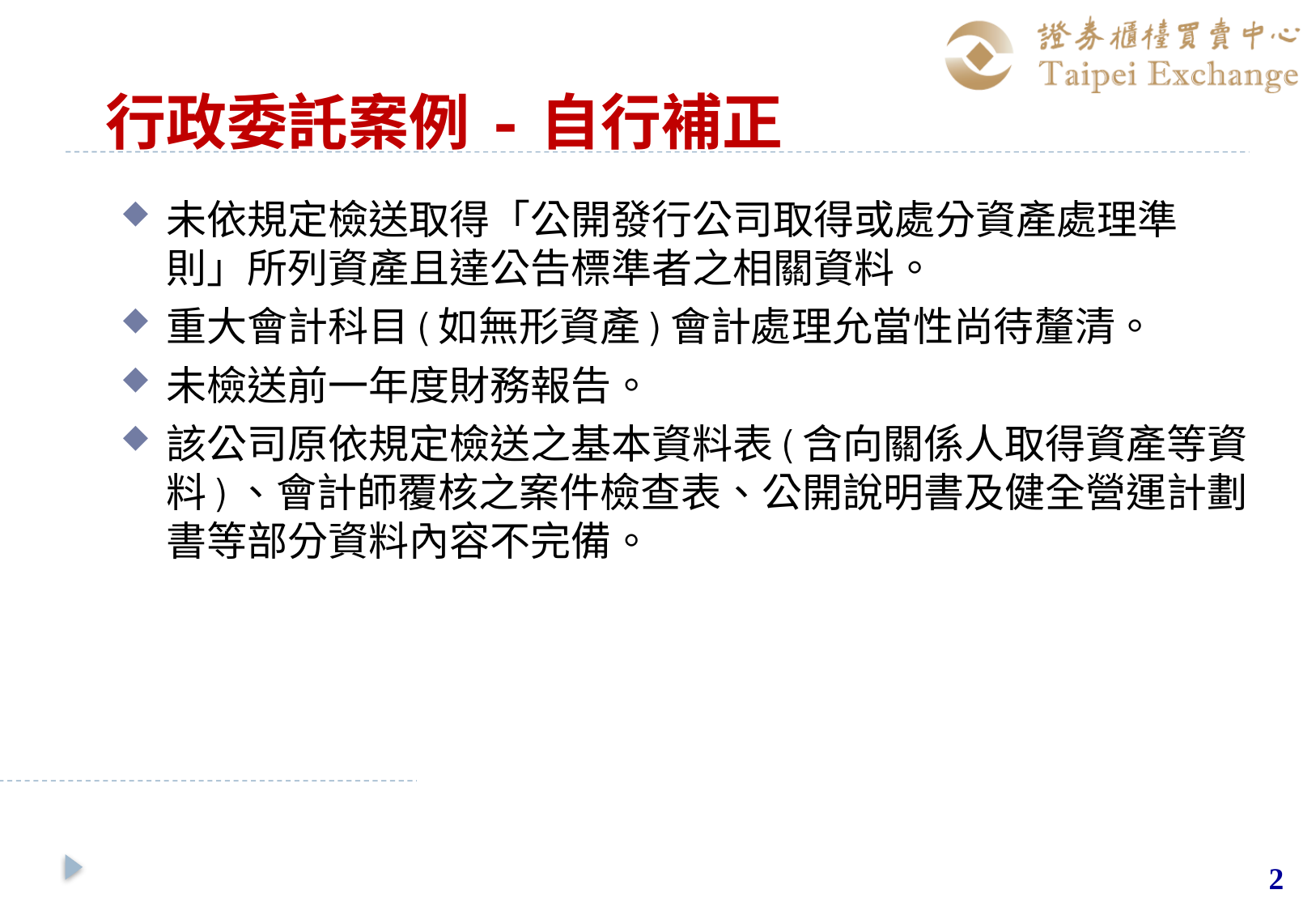

# 行政委託案例-自行補正
未依規定檢送取得「公開發行公司取得或處分資產處理準則」所列資產且達公告標準者之相關資料。
重大會計科目(如無形資產)會計處理允當性尚待釐清。
未檢送前一年度財務報告。
該公司原依規定檢送之基本資料表(含向關係人取得資產等資料)、會計師覆核之案件檢查表、公開說明書及健全營運計劃書等部分資料內容不完備。

2